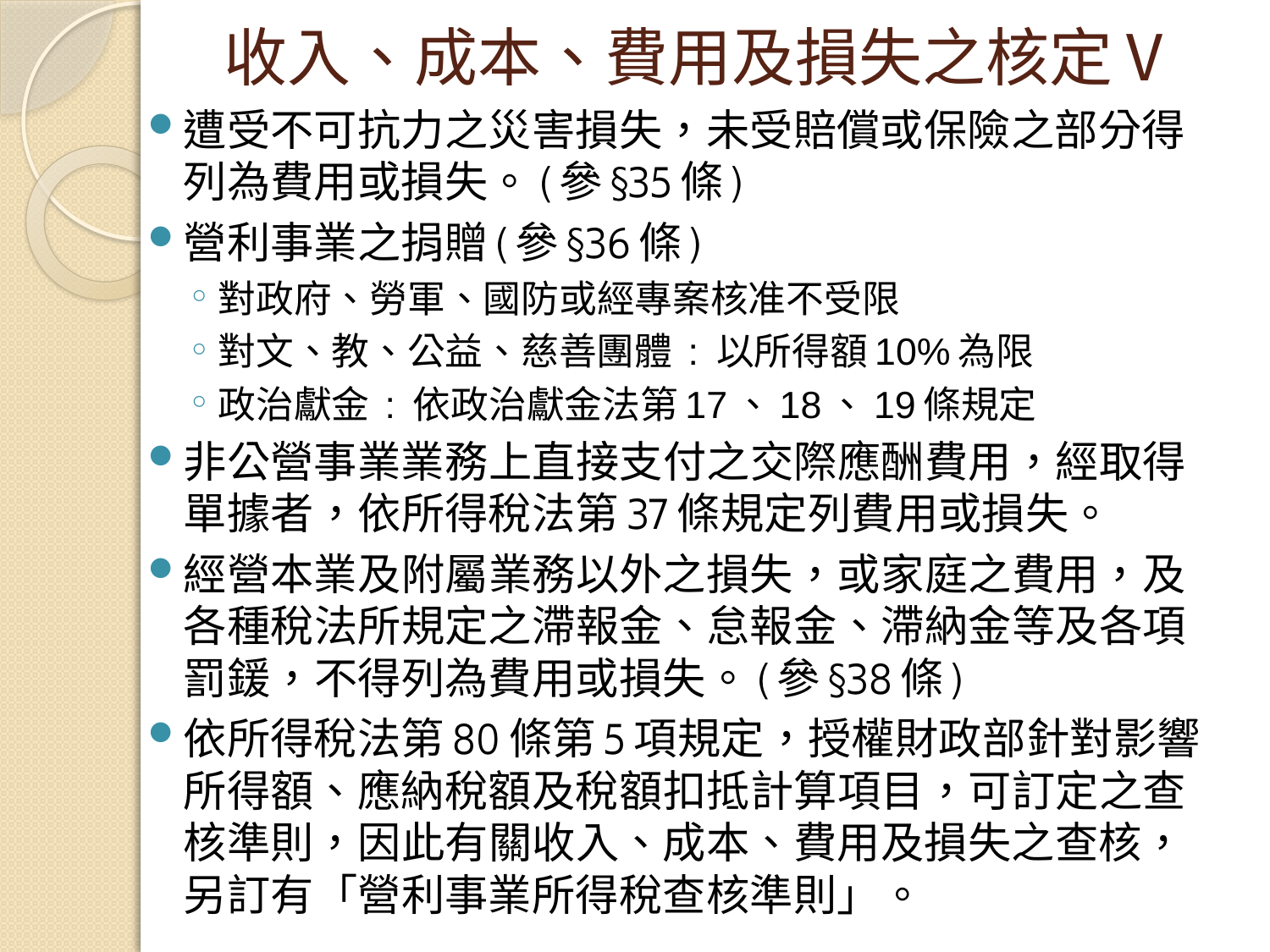

# 收入、成本、費用及損失之核定Ⅴ
遭受不可抗力之災害損失，未受賠償或保險之部分得列為費用或損失。(參§35條)
營利事業之捐贈(參§36條)
對政府、勞軍、國防或經專案核准不受限
對文、教、公益、慈善團體 : 以所得額10%為限
政治獻金 : 依政治獻金法第17、18、19條規定
非公營事業業務上直接支付之交際應酬費用，經取得單據者，依所得稅法第37條規定列費用或損失。
經營本業及附屬業務以外之損失，或家庭之費用，及各種稅法所規定之滯報金、怠報金、滯納金等及各項罰鍰，不得列為費用或損失。(參§38條)
依所得稅法第80條第5項規定，授權財政部針對影響所得額、應納稅額及稅額扣抵計算項目，可訂定之查核準則，因此有關收入、成本、費用及損失之查核，另訂有「營利事業所得稅查核準則」。